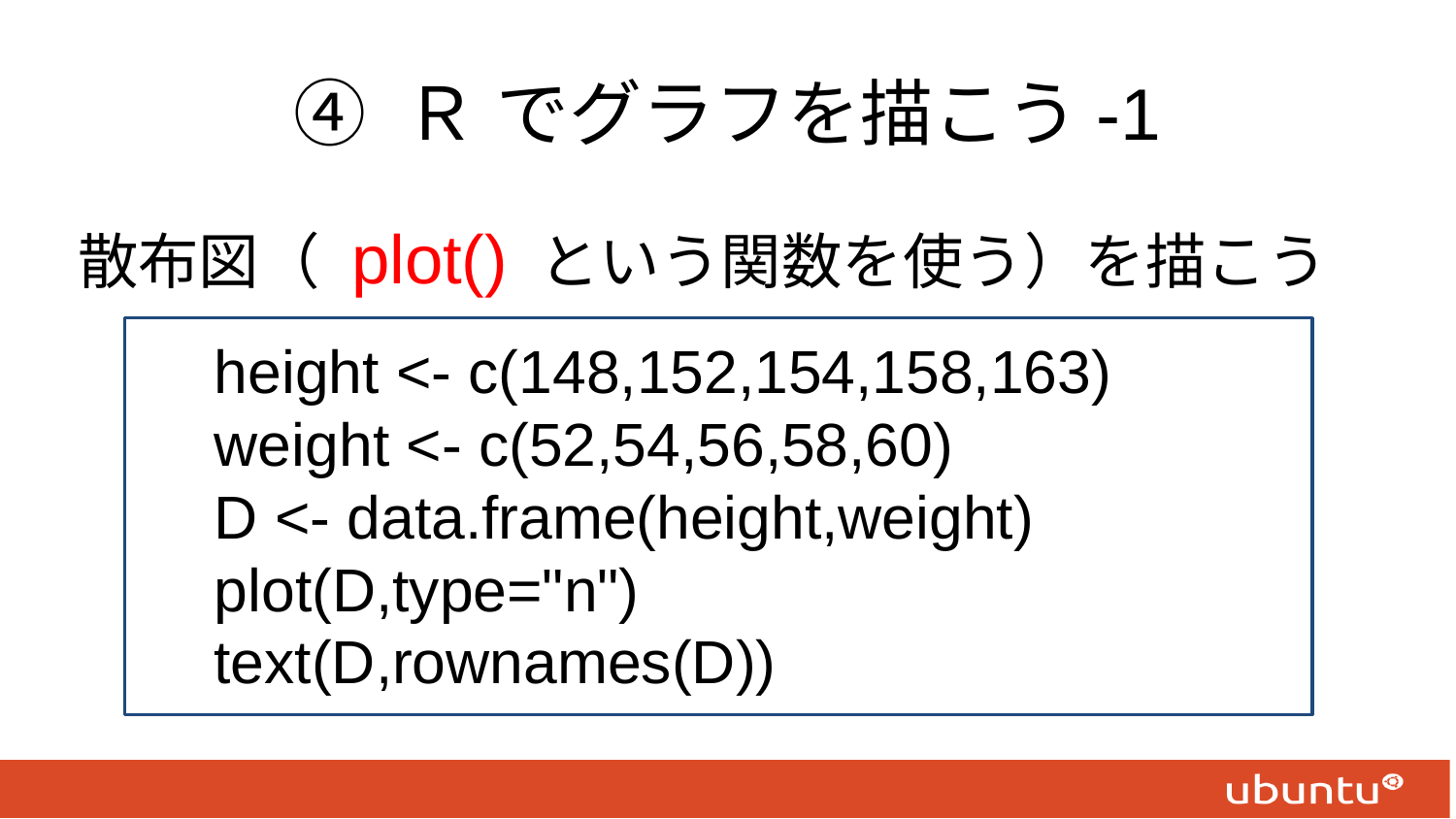

# ④ Ｒ でグラフを描こう-1
散布図（ plot() という関数を使う）を描こう
　height <- c(148,152,154,158,163)
　weight <- c(52,54,56,58,60)
　D <- data.frame(height,weight)
　plot(D,type="n")
　text(D,rownames(D))